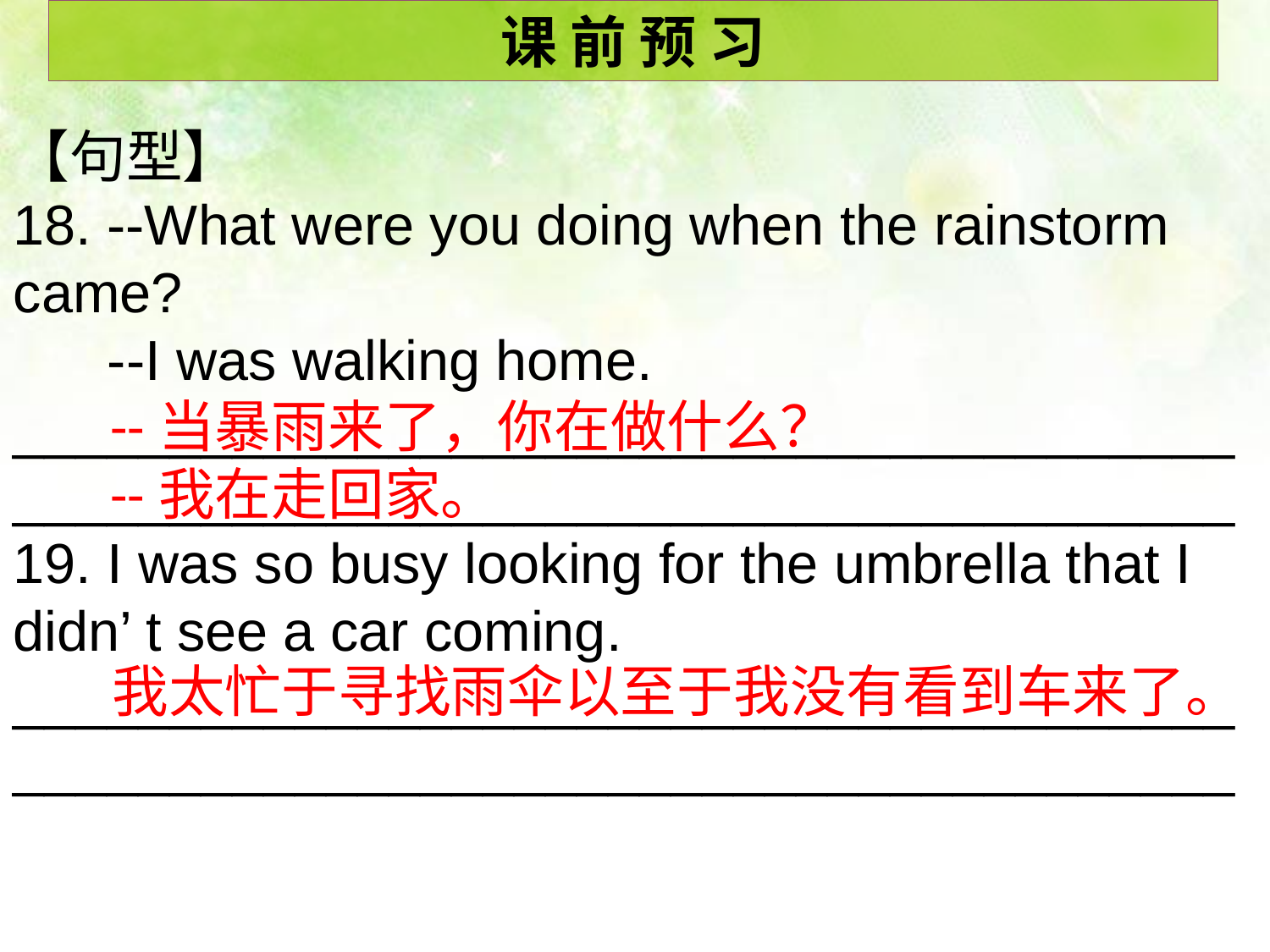

课 前 预 习
【句型】
18. --What were you doing when the rainstorm came?
      --I was walking home.
______________________________________________________________________________
19. I was so busy looking for the umbrella that I didn’ t see a car coming.
______________________________________________________________________________
--当暴雨来了，你在做什么？
--我在走回家。
我太忙于寻找雨伞以至于我没有看到车来了。